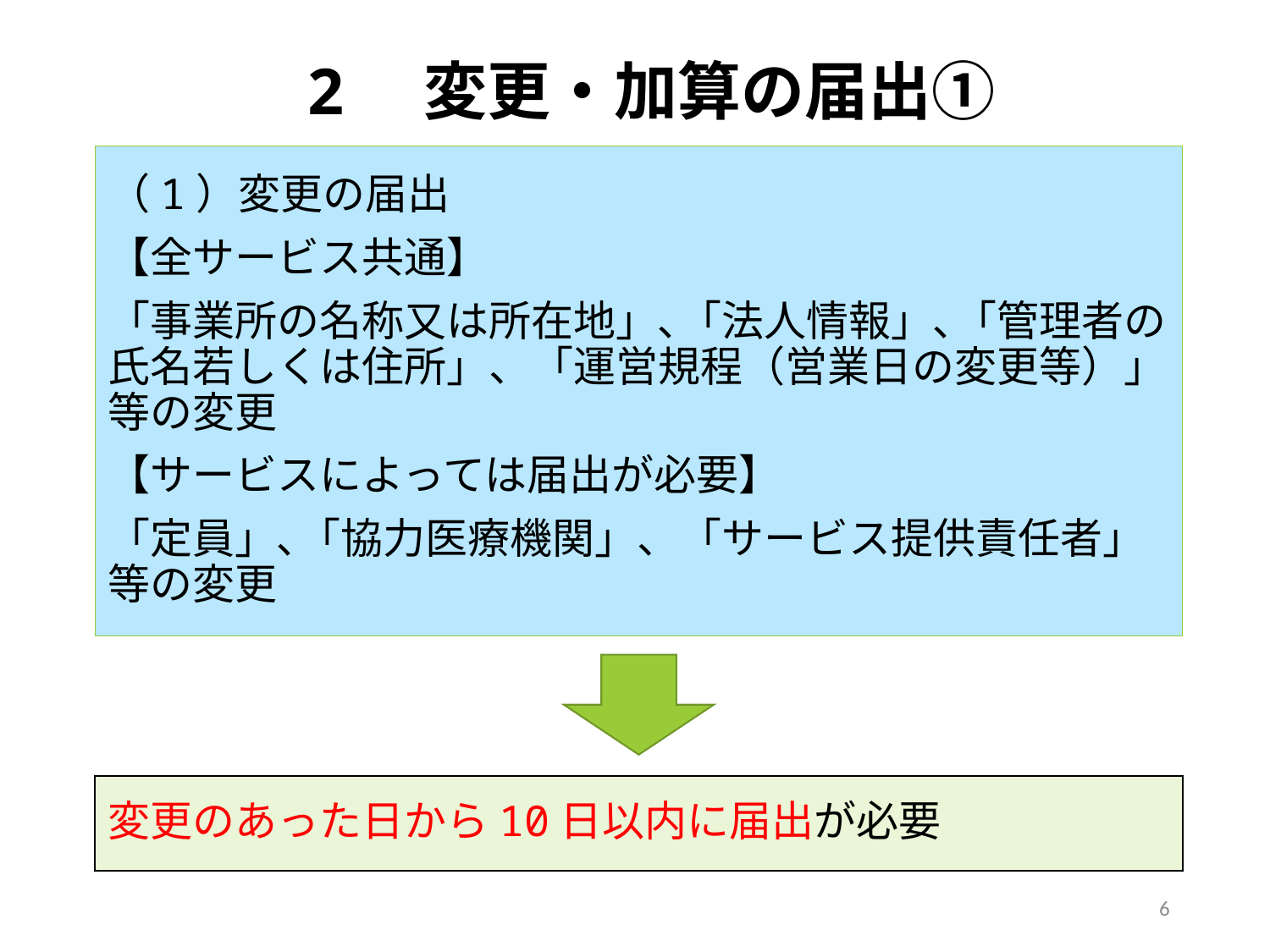

# 2　変更・加算の届出①
（1）変更の届出
【全サービス共通】
「事業所の名称又は所在地」､「法人情報」､「管理者の氏名若しくは住所」、「運営規程（営業日の変更等）」等の変更
【サービスによっては届出が必要】
「定員」､「協力医療機関」、「サービス提供責任者」等の変更

変更のあった日から10日以内に届出が必要
6